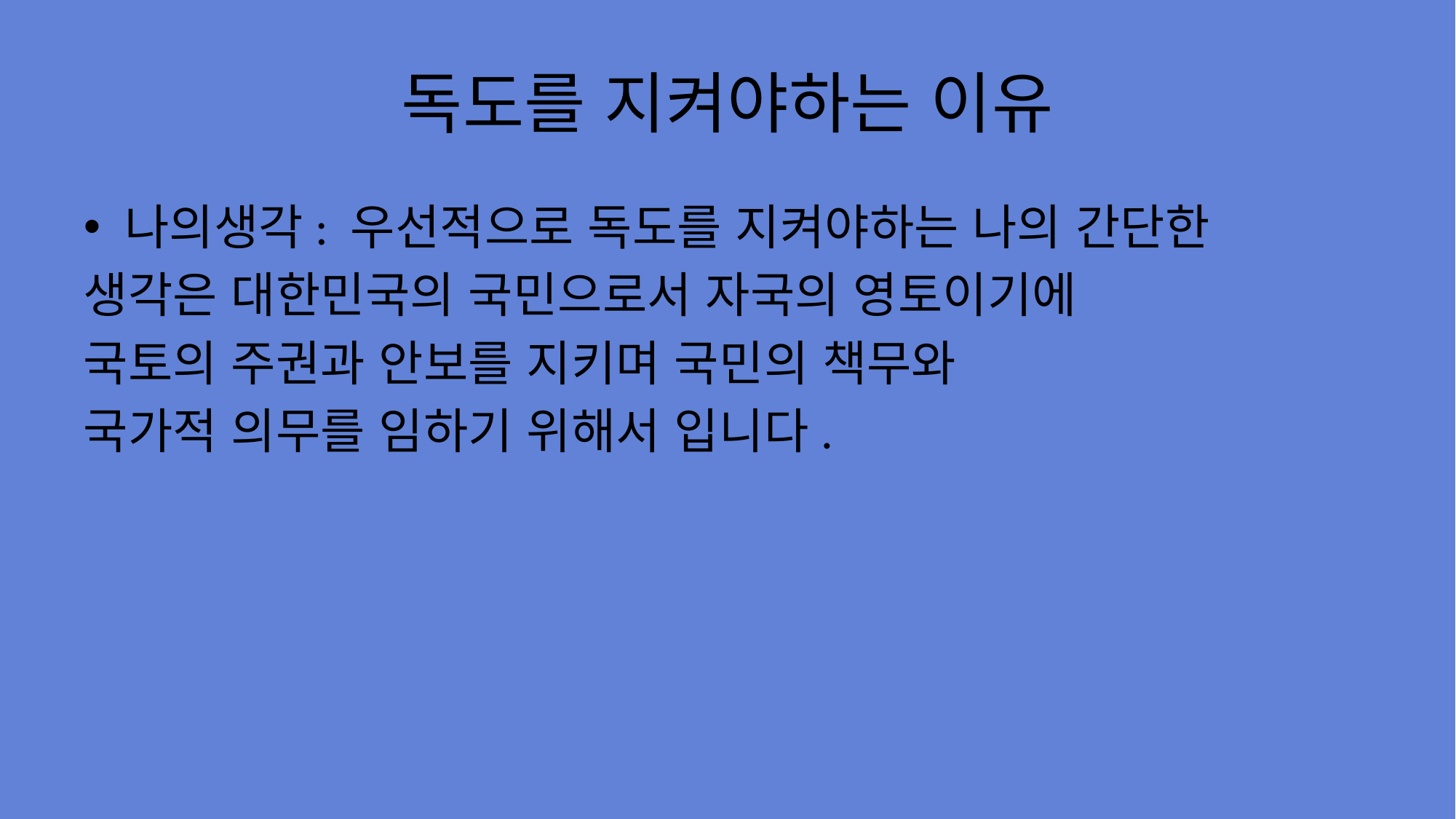

# 독도를 지켜야하는 이유
나의생각: 우선적으로 독도를 지켜야하는 나의 간단한
생각은 대한민국의 국민으로서 자국의 영토이기에
국토의 주권과 안보를 지키며 국민의 책무와
국가적 의무를 임하기 위해서 입니다.